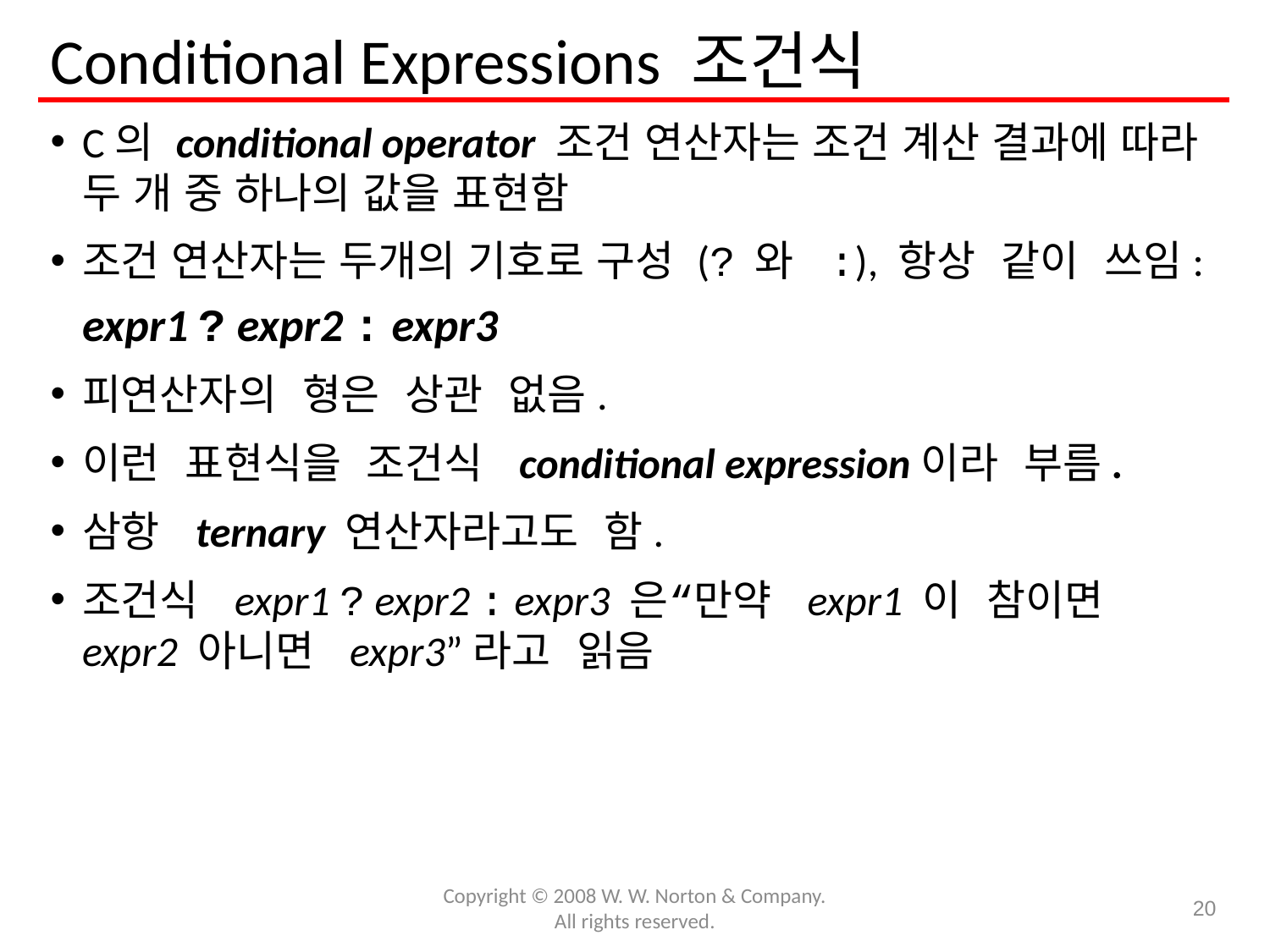

# Conditional Expressions 조건식
C의 conditional operator 조건 연산자는 조건 계산 결과에 따라 두 개 중 하나의 값을 표현함
조건 연산자는 두개의 기호로 구성 (? 와 :), 항상 같이 쓰임:
	expr1 ? expr2 : expr3
피연산자의 형은 상관 없음.
이런 표현식을 조건식 conditional expression이라 부름.
삼항 ternary 연산자라고도 함.
조건식 expr1 ? expr2 : expr3 은“만약 expr1 이 참이면 expr2 아니면 expr3”라고 읽음
Copyright © 2008 W. W. Norton & Company.
All rights reserved.
20